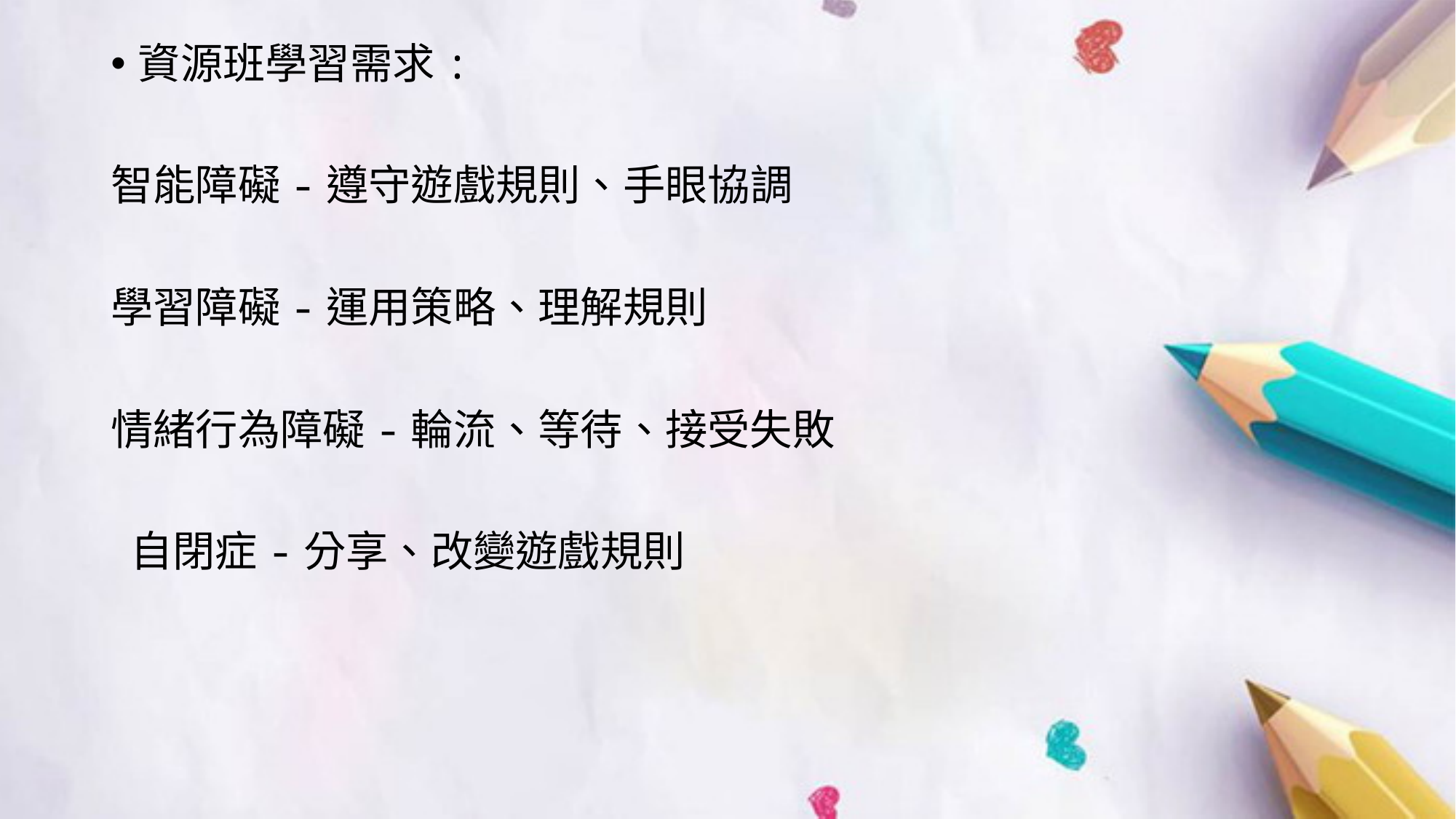

資源班學習需求:

智能障礙-遵守遊戲規則、手眼協調

學習障礙-運用策略、理解規則

情緒行為障礙-輪流、等待、接受失敗

 自閉症-分享、改變遊戲規則